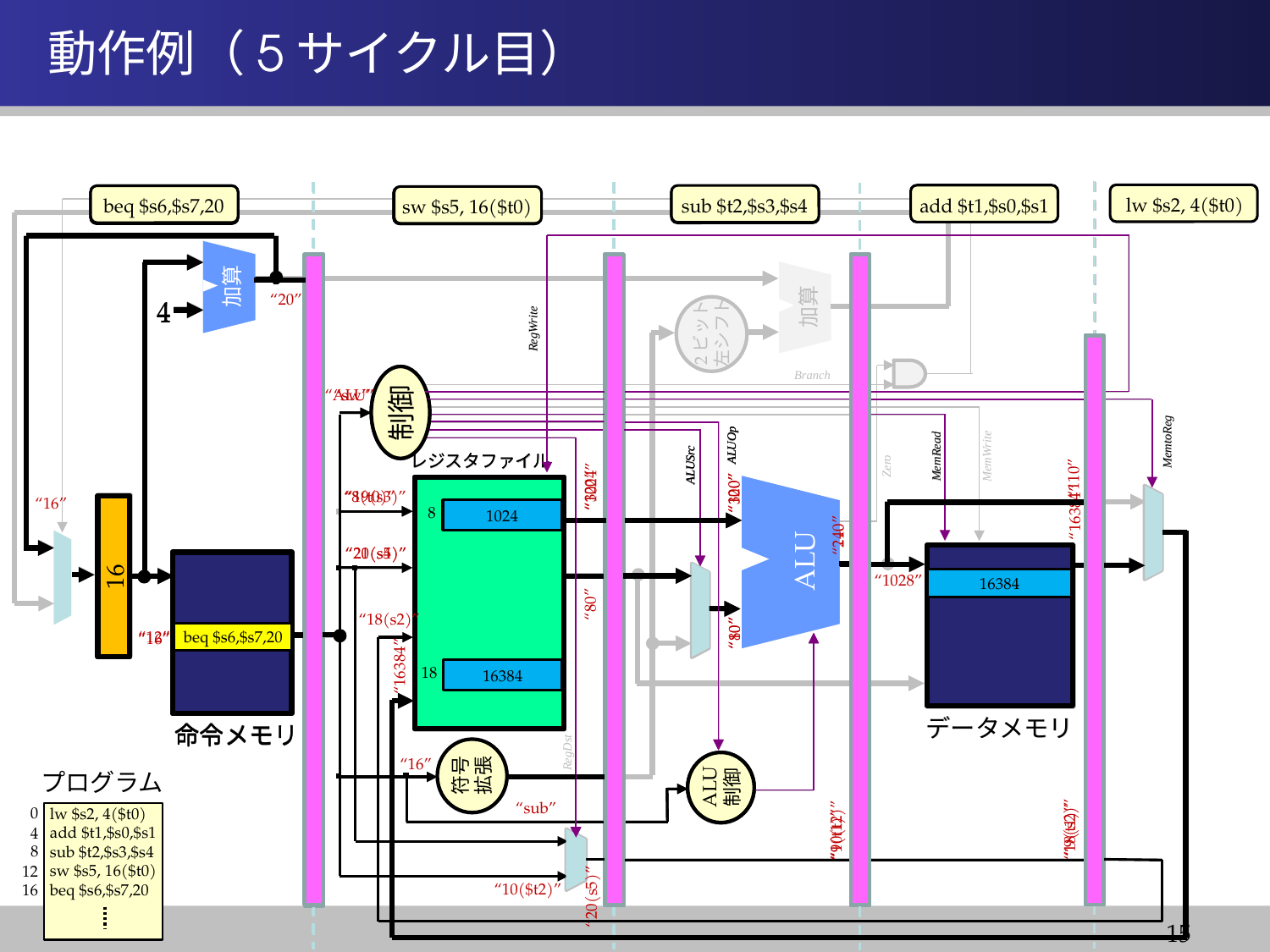

情報システム基盤学基礎１
# 動作例（5サイクル目）

“110”

“1024”

“240”

lw $s2, 4($t0)

add $t1,$s0,$s1

sub $t2,$s3,$s4

sub $t2,$s3,$s4

beq $s6,$s7,20

lw $s2, 4($t0)

sw $s5, 16($t0)

lw $s2, 4($t0)

add $t1,$s0,$s1

lw $s2, 4($t0)

add $t1,$s0,$s1
RegWrite
MemtoReg

加算

4

12

命令メモリ

ALUOp
ALUSrc

ALU

ALU
制御
“100”
“10”

制御
レジスタファイル

“ALU”
“19(s3)”
“20(s4)”
“10($t2)”
MemRead

データメモリ
“320”
“16”
“16384”
19
320
20
80
“110”
“80”
“12”
sw $s5, 16($t0)
“sub”
“18(s2)”
“9(t1)”
“1028”
16384

加算
4

16

命令メモリ

加算

“20”
加算
4

ALUOp
ALUSrc

ALU

ALU
制御
“320”
“80”
2ビット
左シフト
RegWrite

Branch

制御
レジスタファイル

符号
拡張

“sw”
“8(t0)”
“21(s5)”
“16”

制御
ALUOp
MemtoReg
Zero
MemRead
MemWrite
レジスタファイル
ALUSrc

8
1024

ALU

PC

“18(s2)”
“16”
beq $s6,$s7,20

“16384”
18
16384
データメモリ
命令メモリ
RegDst

符号
拡張

ALU
制御
プログラム
0
lw $s2, 4($t0)
add $t1,$s0,$s1
sub $t2,$s3,$s4
sw $s5, 16($t0)
beq $s6,$s7,20
“9(t1)”
“10(t2)”
4
8

12
16
“20(s5)”
15